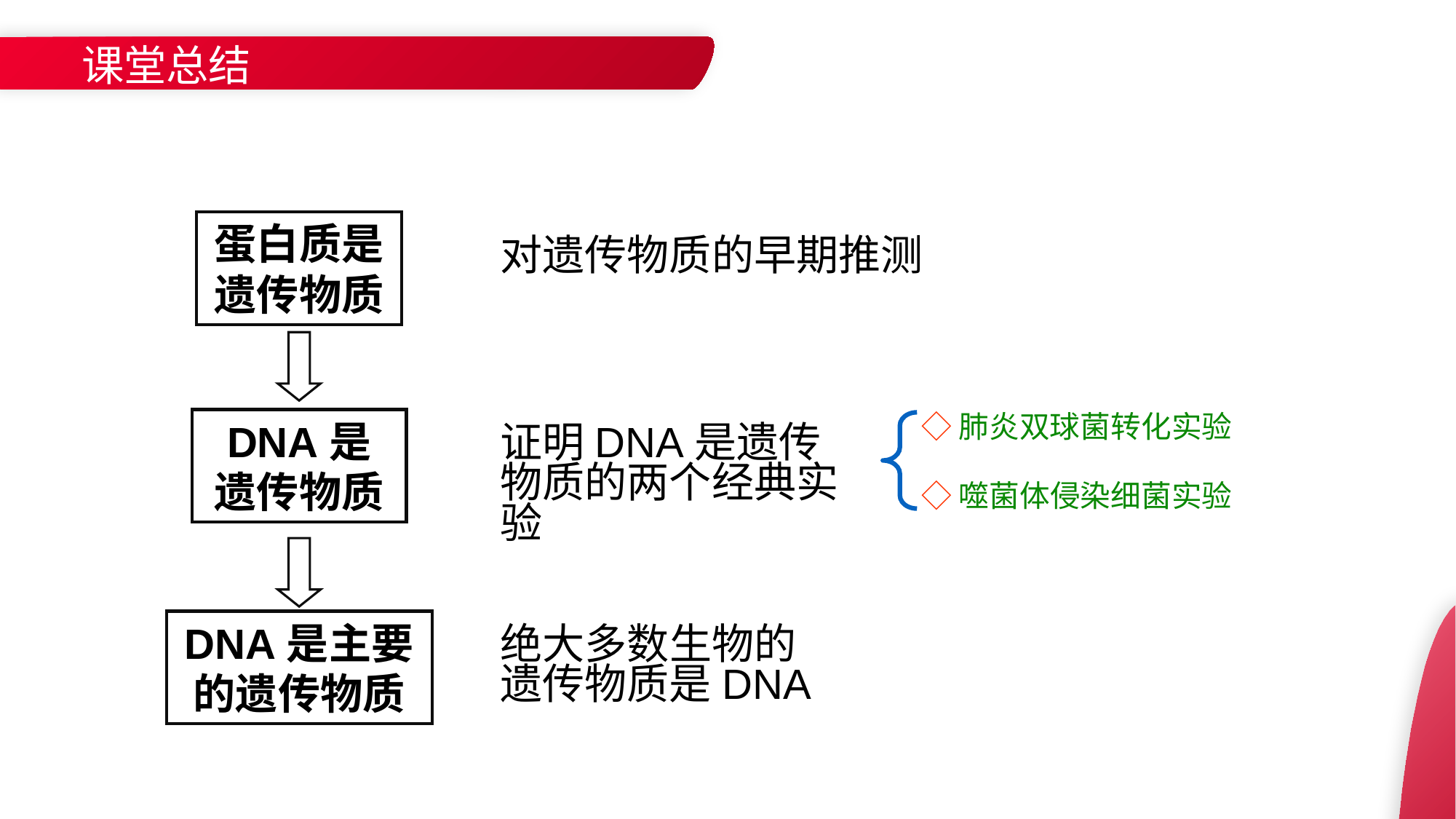

课堂总结
蛋白质是
遗传物质
对遗传物质的早期推测

◇肺炎双球菌转化实验

◇噬菌体侵染细菌实验
DNA是
遗传物质
证明DNA是遗传物质的两个经典实验

DNA是主要
的遗传物质
绝大多数生物的
遗传物质是DNA